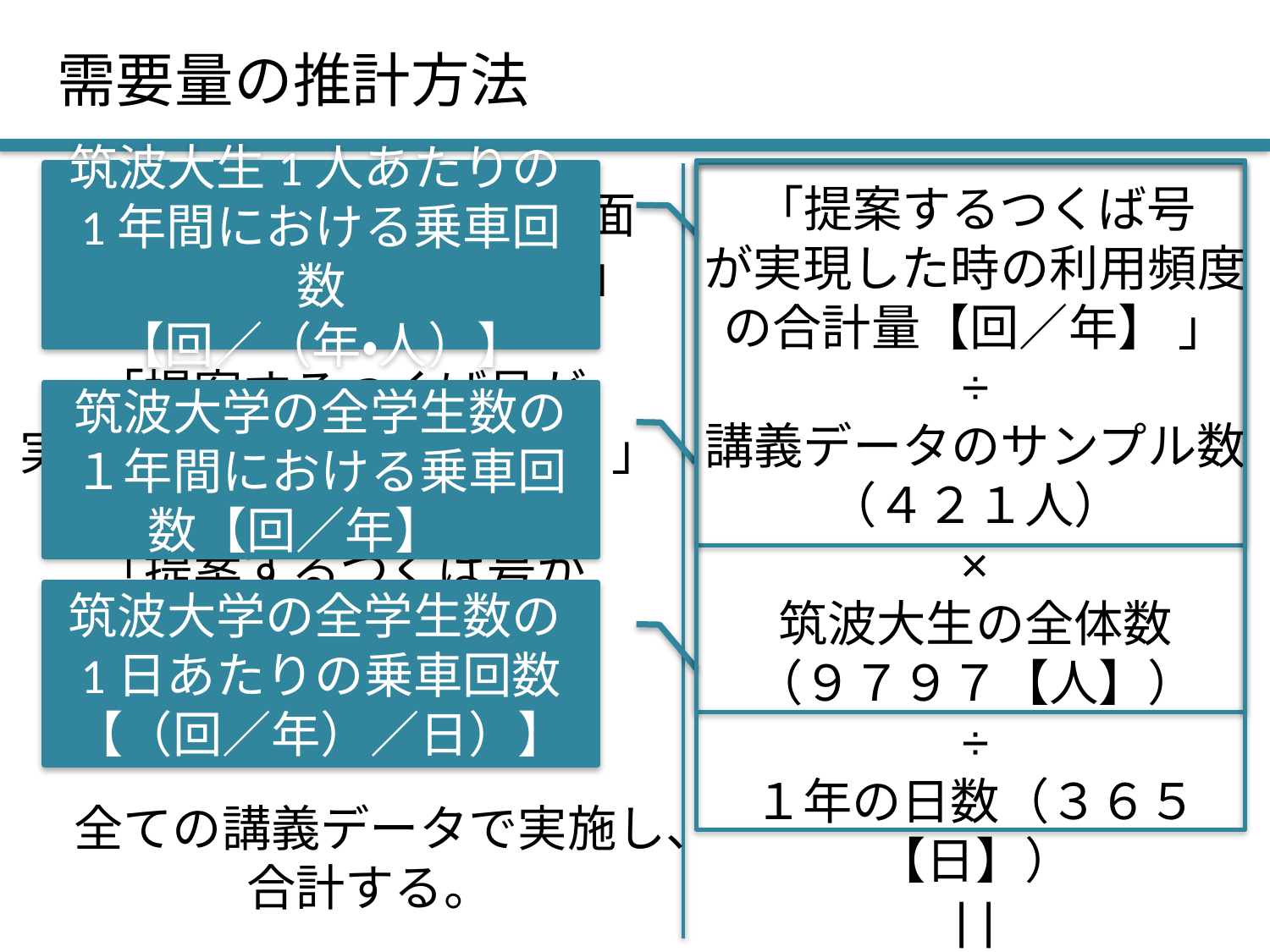

# 需要量の推計方法

「提案するつくば号
が実現した時の利用頻度の合計量【回／年】 」
÷
講義データのサンプル数
（４２１人）
×
筑波大生の全体数
（９７９７【人】）
÷
１年の日数（３６５【日】）
| |
需要量

筑波大生1人あたりの1年間における乗車回数
【回／（年・人）】

「22:40以降の筑波大方面
への帰宅頻度【回／年】」
×
「提案するつくば号が
実現した時の利用率【％】」
| |
「提案するつくば号が
実現した時の筑波大生
の利用頻度【回／年】」
筑波大学の全学生数の１年間における乗車回数【回／年】
筑波大学の全学生数の1日あたりの乗車回数
【（回／年）／日）】
全ての講義データで実施し、
合計する。